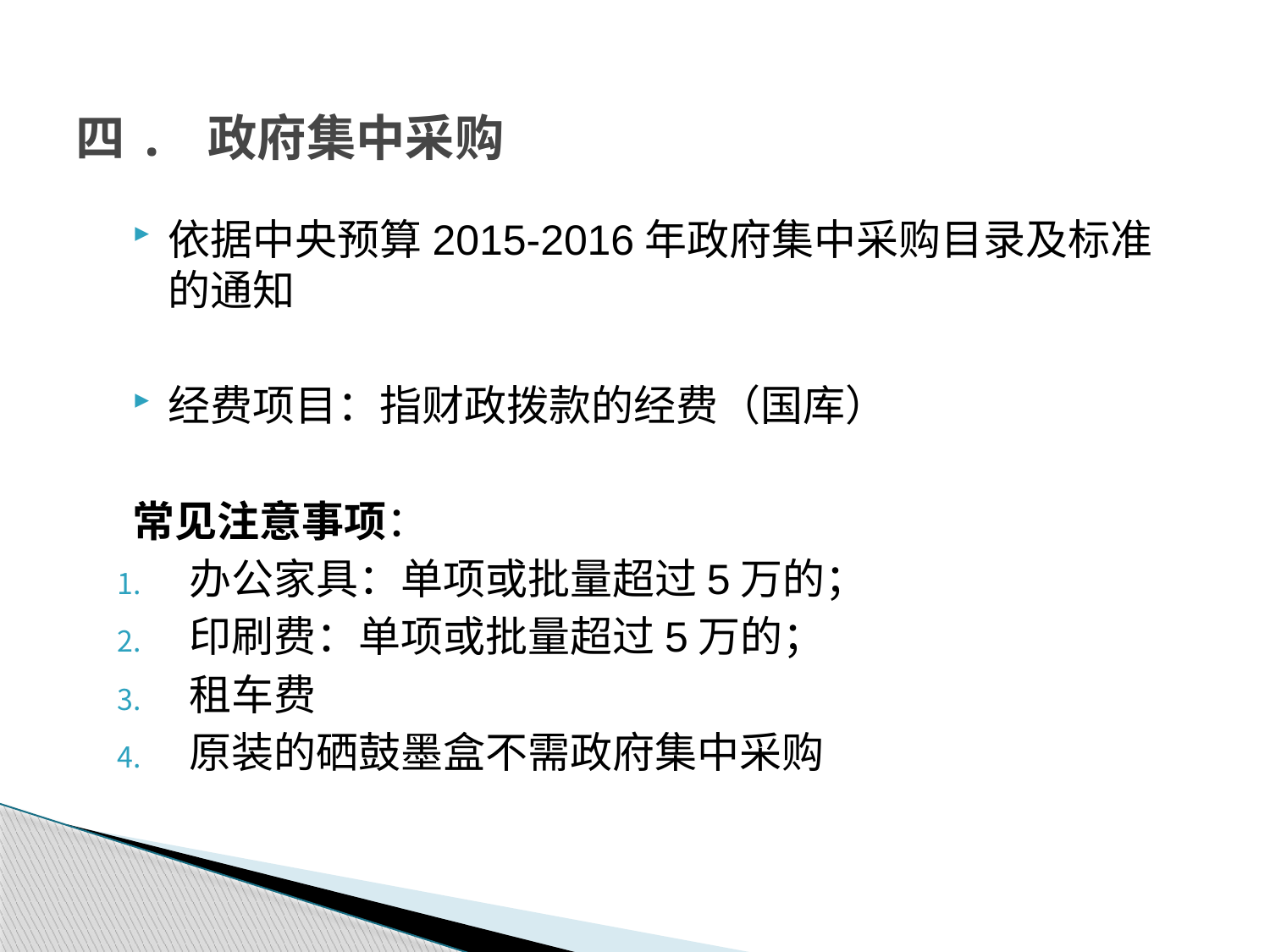

# 四. 政府集中采购
依据中央预算2015-2016年政府集中采购目录及标准的通知

经费项目：指财政拨款的经费（国库）

常见注意事项：
办公家具：单项或批量超过5万的；
印刷费：单项或批量超过5万的；
租车费
原装的硒鼓墨盒不需政府集中采购